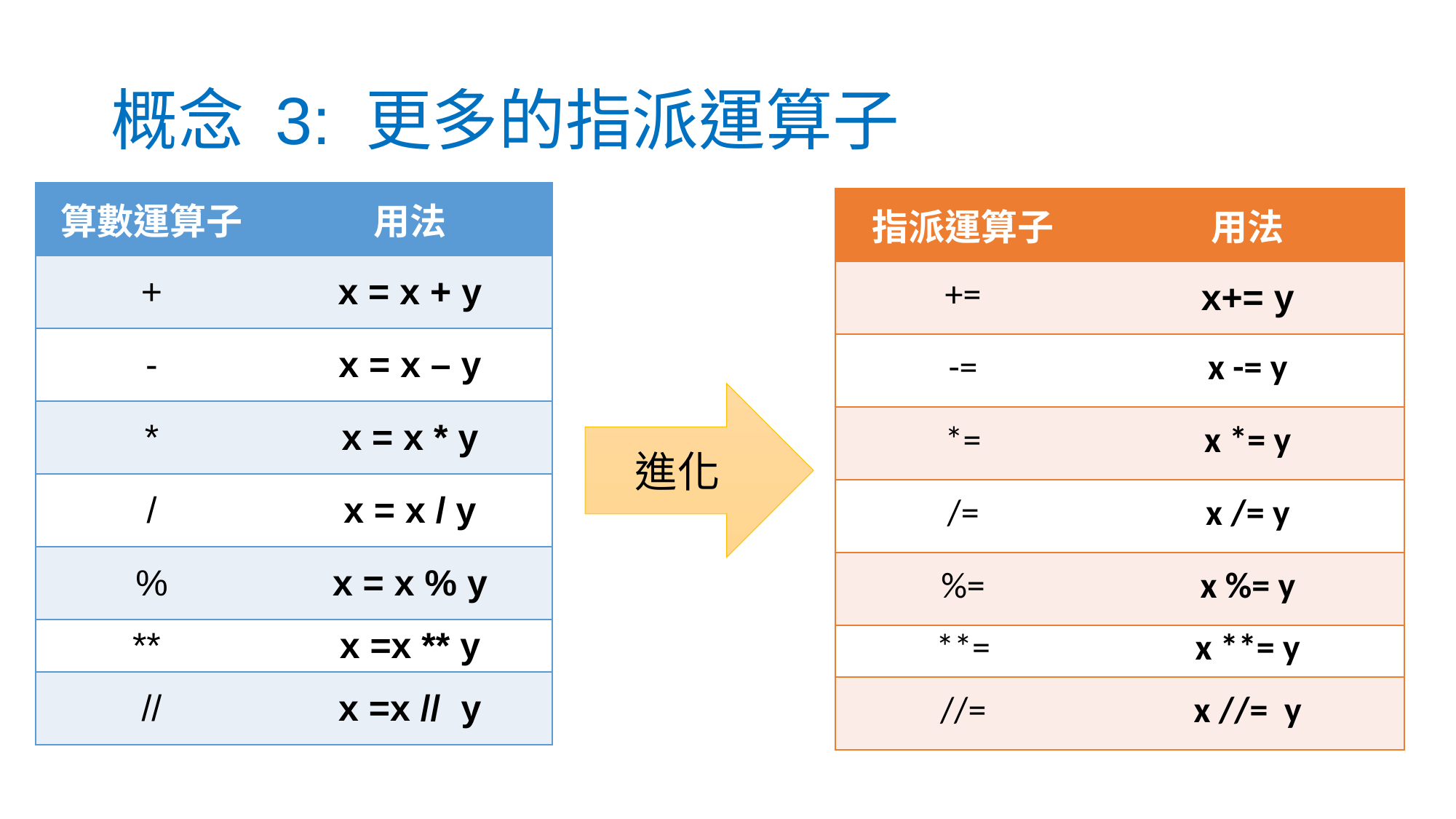

# 概念 3: 更多的指派運算子
| 算數運算子 | 用法 |
| --- | --- |
| + | x = x + y |
| - | x = x – y |
| \* | x = x \* y |
| / | x = x / y |
| % | x = x % y |
| \*\* | x =x \*\* y |
| // | x =x // y |
| 指派運算子 | 用法 |
| --- | --- |
| += | x+= y |
| -= | x -= y |
| \*= | x \*= y |
| /= | x /= y |
| %= | x %= y |
| \*\*= | x \*\*= y |
| //= | x //= y |
進化